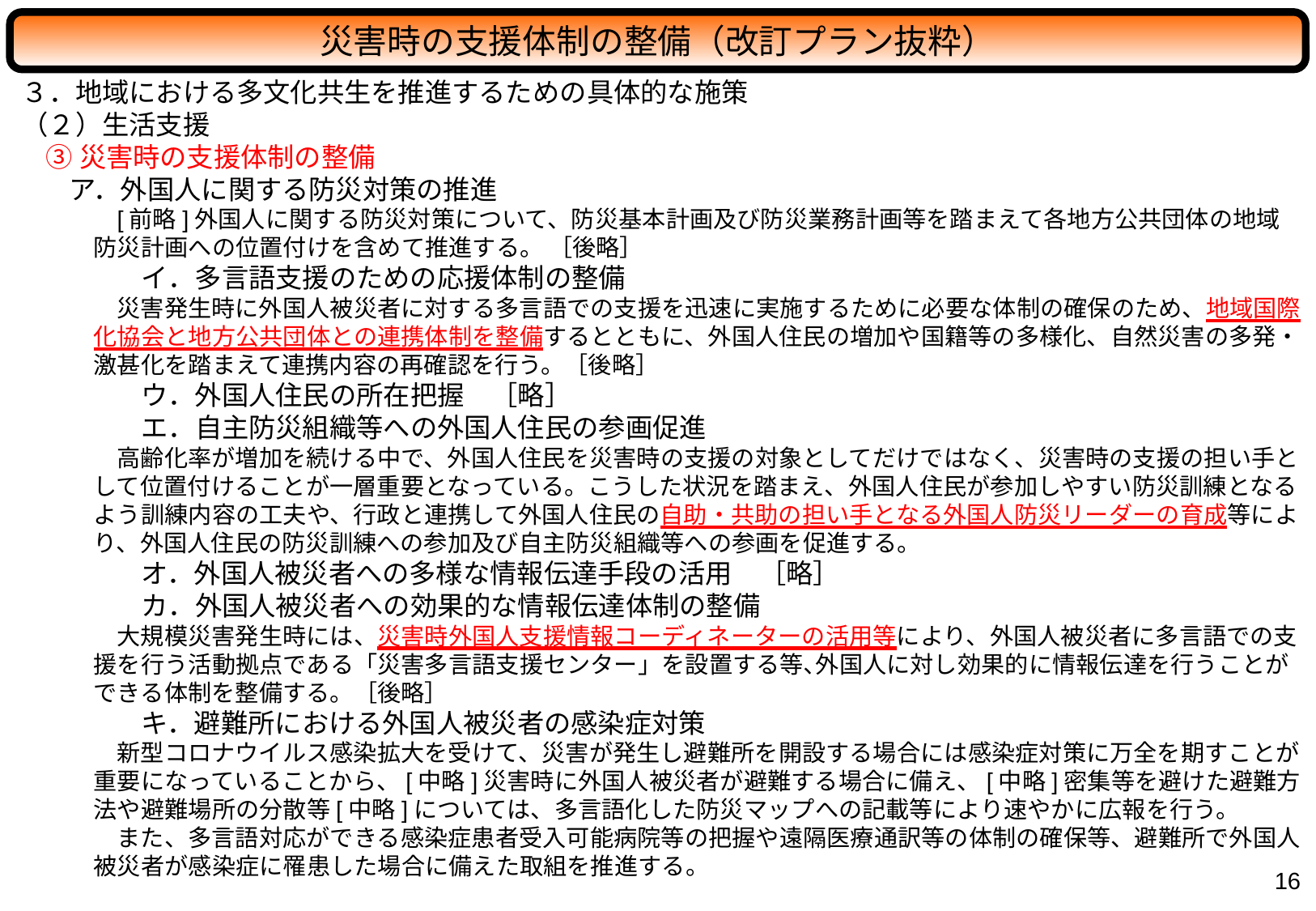

災害時の支援体制の整備（改訂プラン抜粋）
３．地域における多文化共生を推進するための具体的な施策
（２）生活支援
③災害時の支援体制の整備
ア．外国人に関する防災対策の推進
[前略]外国人に関する防災対策について、防災基本計画及び防災業務計画等を踏まえて各地方公共団体の地域防災計画への位置付けを含めて推進する。 ［後略］
イ．多言語支援のための応援体制の整備
災害発生時に外国人被災者に対する多言語での支援を迅速に実施するために必要な体制の確保のため、地域国際化協会と地方公共団体との連携体制を整備するとともに、外国人住民の増加や国籍等の多様化、自然災害の多発・激甚化を踏まえて連携内容の再確認を行う。［後略］
ウ．外国人住民の所在把握　［略］
エ．自主防災組織等への外国人住民の参画促進
高齢化率が増加を続ける中で、外国人住民を災害時の支援の対象としてだけではなく、災害時の支援の担い手として位置付けることが一層重要となっている。こうした状況を踏まえ、外国人住民が参加しやすい防災訓練となるよう訓練内容の工夫や、行政と連携して外国人住民の自助・共助の担い手となる外国人防災リーダーの育成等により、外国人住民の防災訓練への参加及び自主防災組織等への参画を促進する。
オ．外国人被災者への多様な情報伝達手段の活用　［略］
カ．外国人被災者への効果的な情報伝達体制の整備
大規模災害発生時には、災害時外国人支援情報コーディネーターの活用等により、外国人被災者に多言語での支援を行う活動拠点である「災害多言語支援センター」を設置する等､外国人に対し効果的に情報伝達を行うことができる体制を整備する。［後略］
キ．避難所における外国人被災者の感染症対策
新型コロナウイルス感染拡大を受けて、災害が発生し避難所を開設する場合には感染症対策に万全を期すことが重要になっていることから、[中略]災害時に外国人被災者が避難する場合に備え、[中略]密集等を避けた避難方法や避難場所の分散等[中略]については、多言語化した防災マップへの記載等により速やかに広報を行う。
また、多言語対応ができる感染症患者受入可能病院等の把握や遠隔医療通訳等の体制の確保等、避難所で外国人被災者が感染症に罹患した場合に備えた取組を推進する。
16